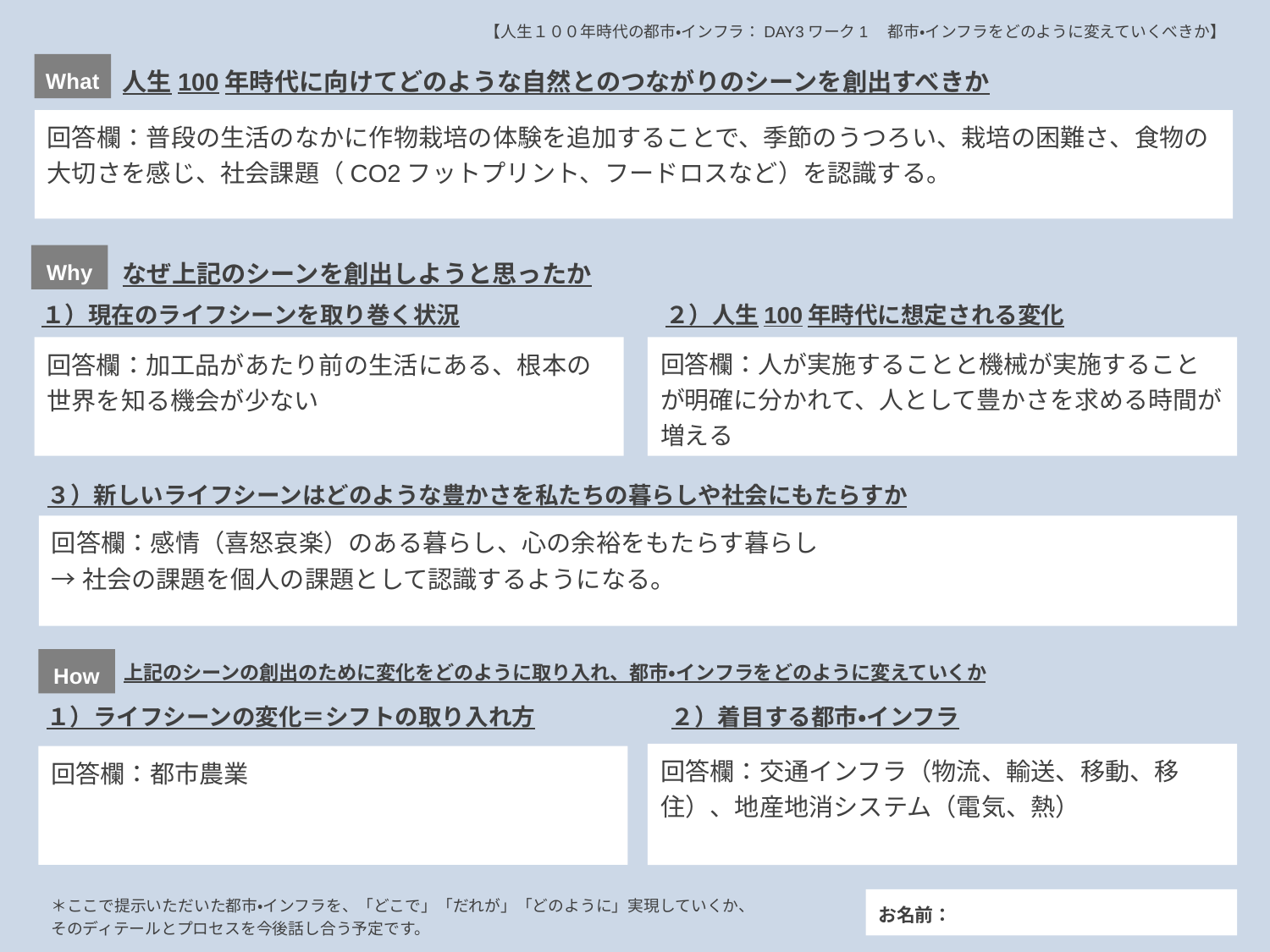

【人生１００年時代の都市・インフラ：DAY3ワーク1　都市・インフラをどのように変えていくべきか】

What
人生100年時代に向けてどのような自然とのつながりのシーンを創出すべきか
回答欄：普段の生活のなかに作物栽培の体験を追加することで、季節のうつろい、栽培の困難さ、食物の大切さを感じ、社会課題（CO2フットプリント、フードロスなど）を認識する。

Why
なぜ上記のシーンを創出しようと思ったか
１）現在のライフシーンを取り巻く状況
２）人生100年時代に想定される変化
回答欄：加工品があたり前の生活にある、根本の世界を知る機会が少ない
回答欄：人が実施することと機械が実施することが明確に分かれて、人として豊かさを求める時間が増える
３）新しいライフシーンはどのような豊かさを私たちの暮らしや社会にもたらすか
回答欄：感情（喜怒哀楽）のある暮らし、心の余裕をもたらす暮らし
→社会の課題を個人の課題として認識するようになる。
上記のシーンの創出のために変化をどのように取り入れ、都市・インフラをどのように変えていくか

How
１）ライフシーンの変化＝シフトの取り入れ方
２）着目する都市・インフラ
回答欄：交通インフラ（物流、輸送、移動、移住）、地産地消システム（電気、熱）
回答欄：都市農業
＊ここで提示いただいた都市・インフラを、「どこで」「だれが」「どのように」実現していくか、そのディテールとプロセスを今後話し合う予定です。
お名前：